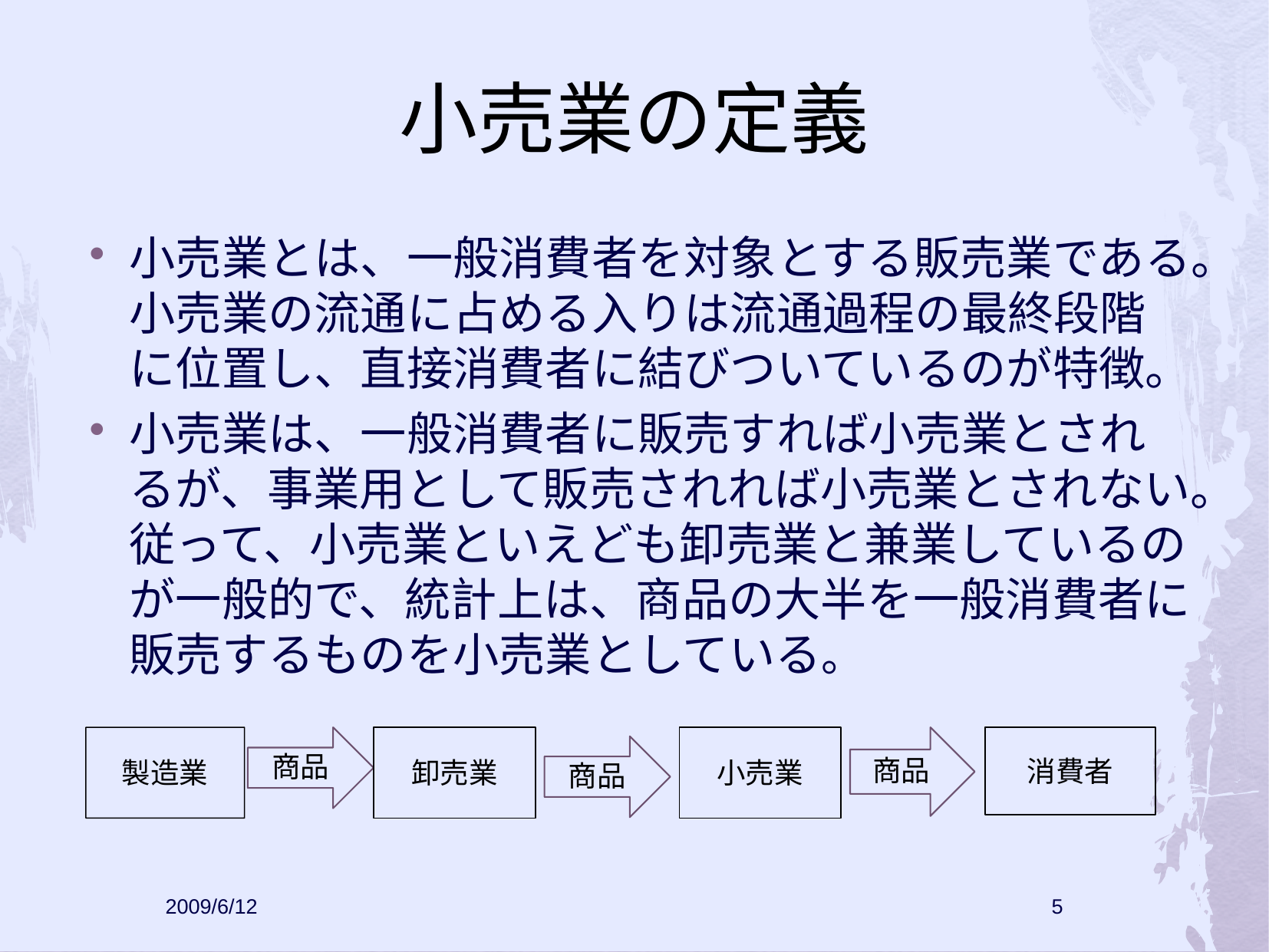

# 小売業の定義
小売業とは、一般消費者を対象とする販売業である。小売業の流通に占める入りは流通過程の最終段階に位置し、直接消費者に結びついているのが特徴。
小売業は、一般消費者に販売すれば小売業とされるが、事業用として販売されれば小売業とされない。従って、小売業といえども卸売業と兼業しているのが一般的で、統計上は、商品の大半を一般消費者に販売するものを小売業としている。
製造業
商品
卸売業
小売業
商品
消費者
商品
2009/6/12
5